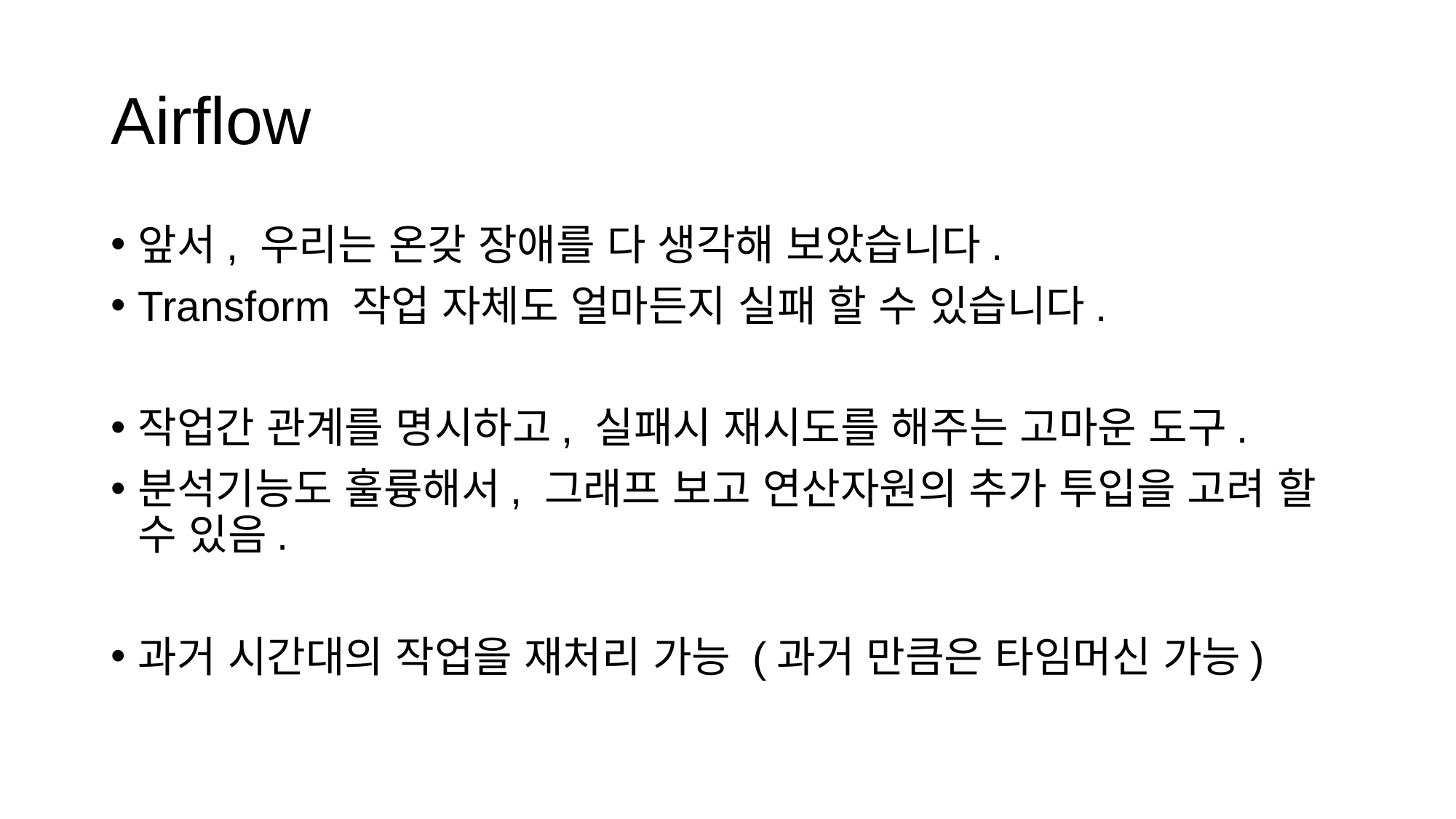

# Airflow
앞서, 우리는 온갖 장애를 다 생각해 보았습니다.
Transform 작업 자체도 얼마든지 실패 할 수 있습니다.

작업간 관계를 명시하고, 실패시 재시도를 해주는 고마운 도구.
분석기능도 훌륭해서, 그래프 보고 연산자원의 추가 투입을 고려 할 수 있음.

과거 시간대의 작업을 재처리 가능 (과거 만큼은 타임머신 가능)